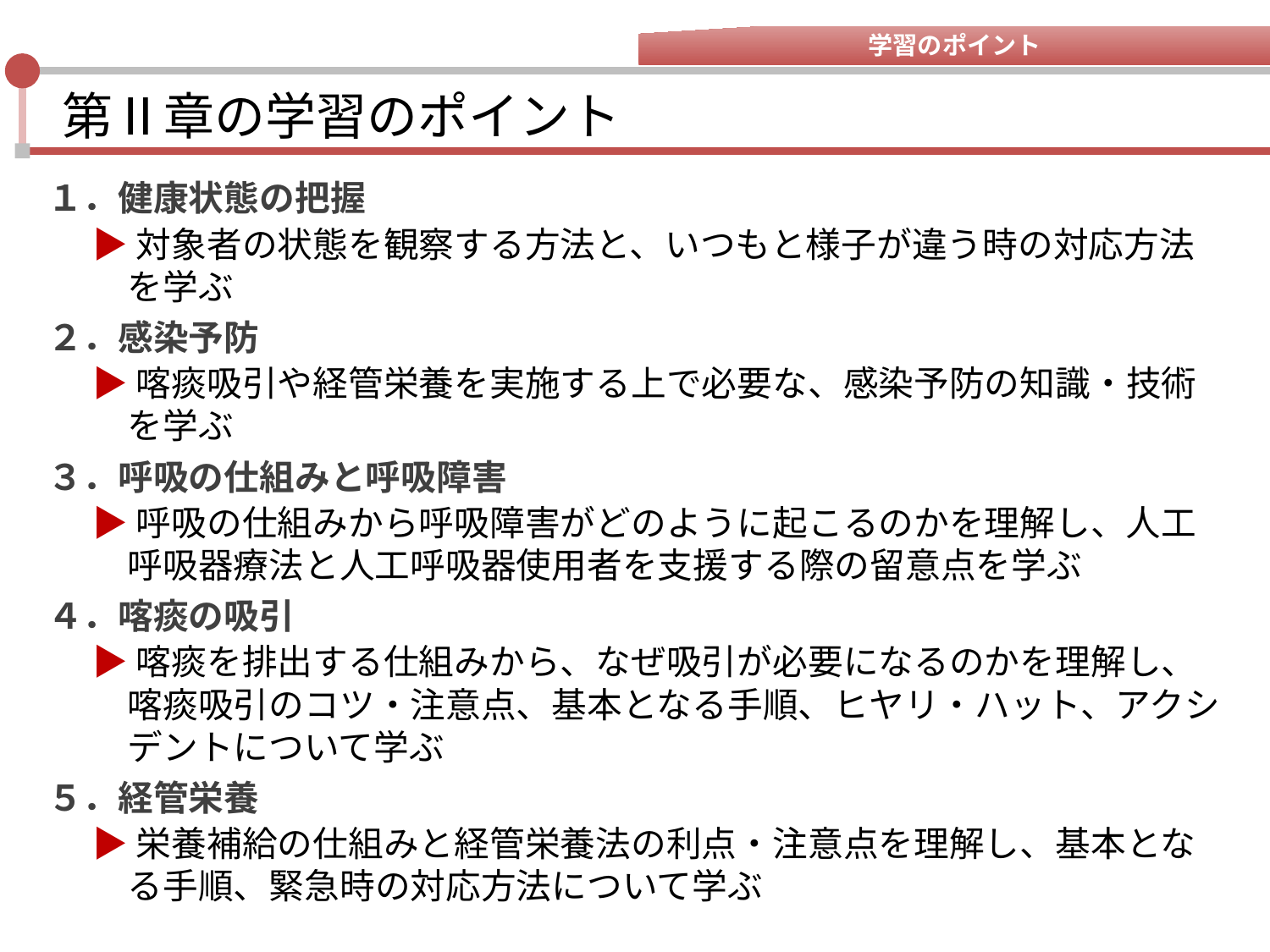

学習のポイント
# 第Ⅱ章の学習のポイント
１．健康状態の把握
▶対象者の状態を観察する方法と、いつもと様子が違う時の対応方法を学ぶ
２．感染予防
▶喀痰吸引や経管栄養を実施する上で必要な、感染予防の知識・技術を学ぶ
３．呼吸の仕組みと呼吸障害
▶呼吸の仕組みから呼吸障害がどのように起こるのかを理解し、人工呼吸器療法と人工呼吸器使用者を支援する際の留意点を学ぶ
４．喀痰の吸引
▶喀痰を排出する仕組みから、なぜ吸引が必要になるのかを理解し、喀痰吸引のコツ・注意点、基本となる手順、ヒヤリ・ハット、アクシデントについて学ぶ
５．経管栄養
▶栄養補給の仕組みと経管栄養法の利点・注意点を理解し、基本となる手順、緊急時の対応方法について学ぶ